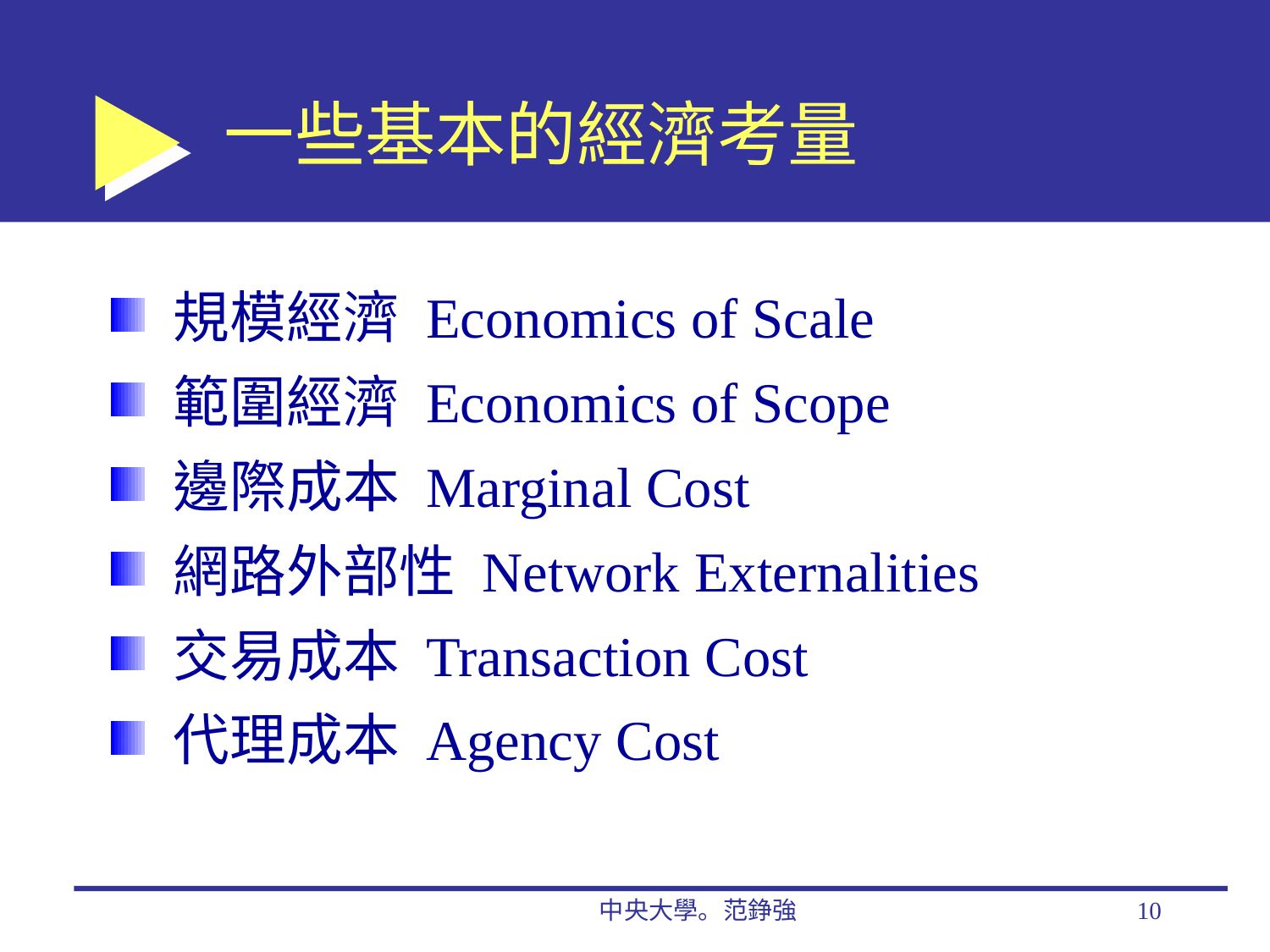

# 一些基本的經濟考量
規模經濟 Economics of Scale
範圍經濟 Economics of Scope
邊際成本 Marginal Cost
網路外部性 Network Externalities
交易成本 Transaction Cost
代理成本 Agency Cost
中央大學。范錚強
10